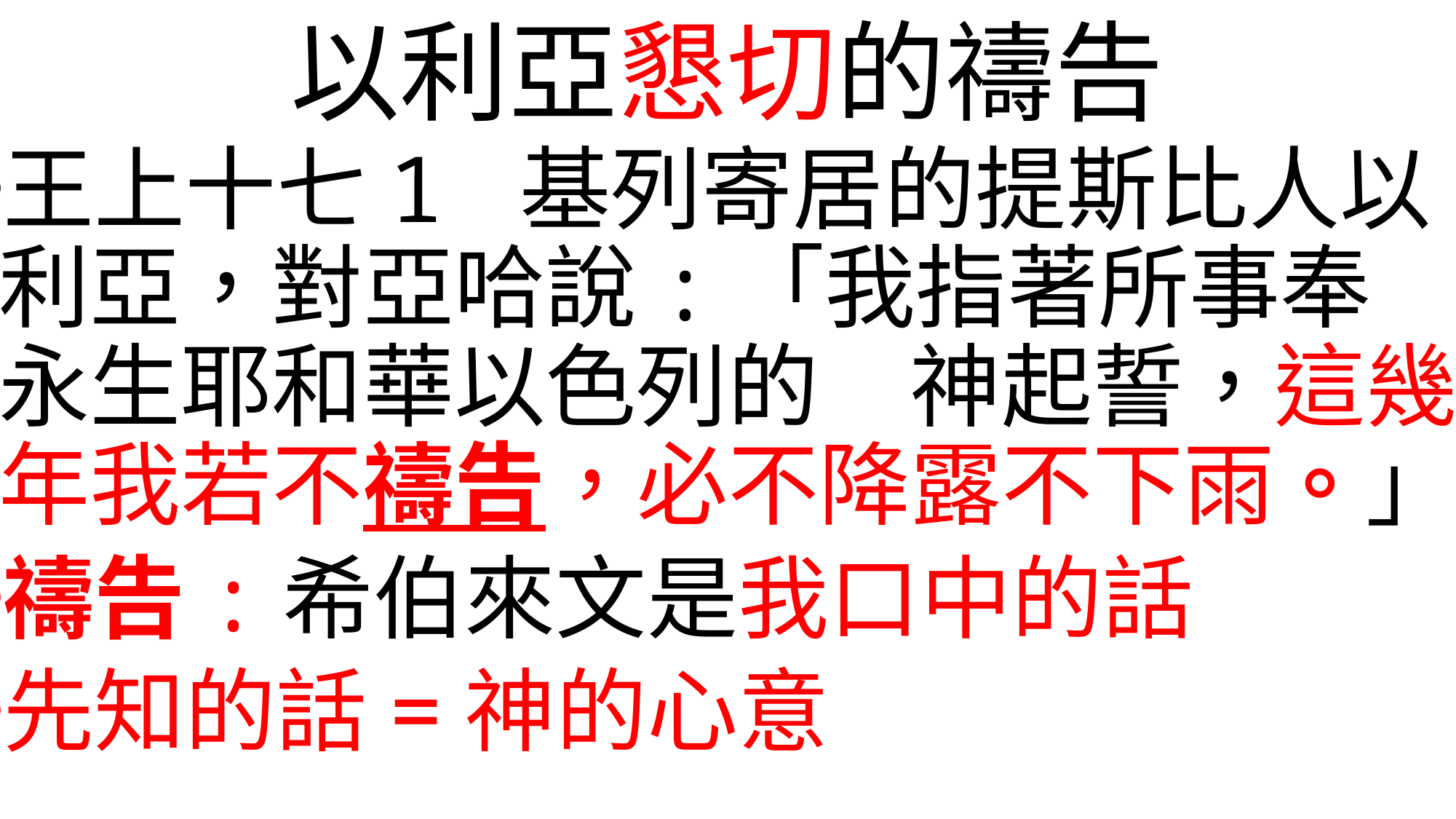

# 以利亞懇切的禱告
王上十七1 基列寄居的提斯比人以利亞，對亞哈說:「我指著所事奉永生耶和華以色列的　神起誓，這幾年我若不禱告，必不降露不下雨。」
禱告:希伯來文是我口中的話
先知的話=神的心意